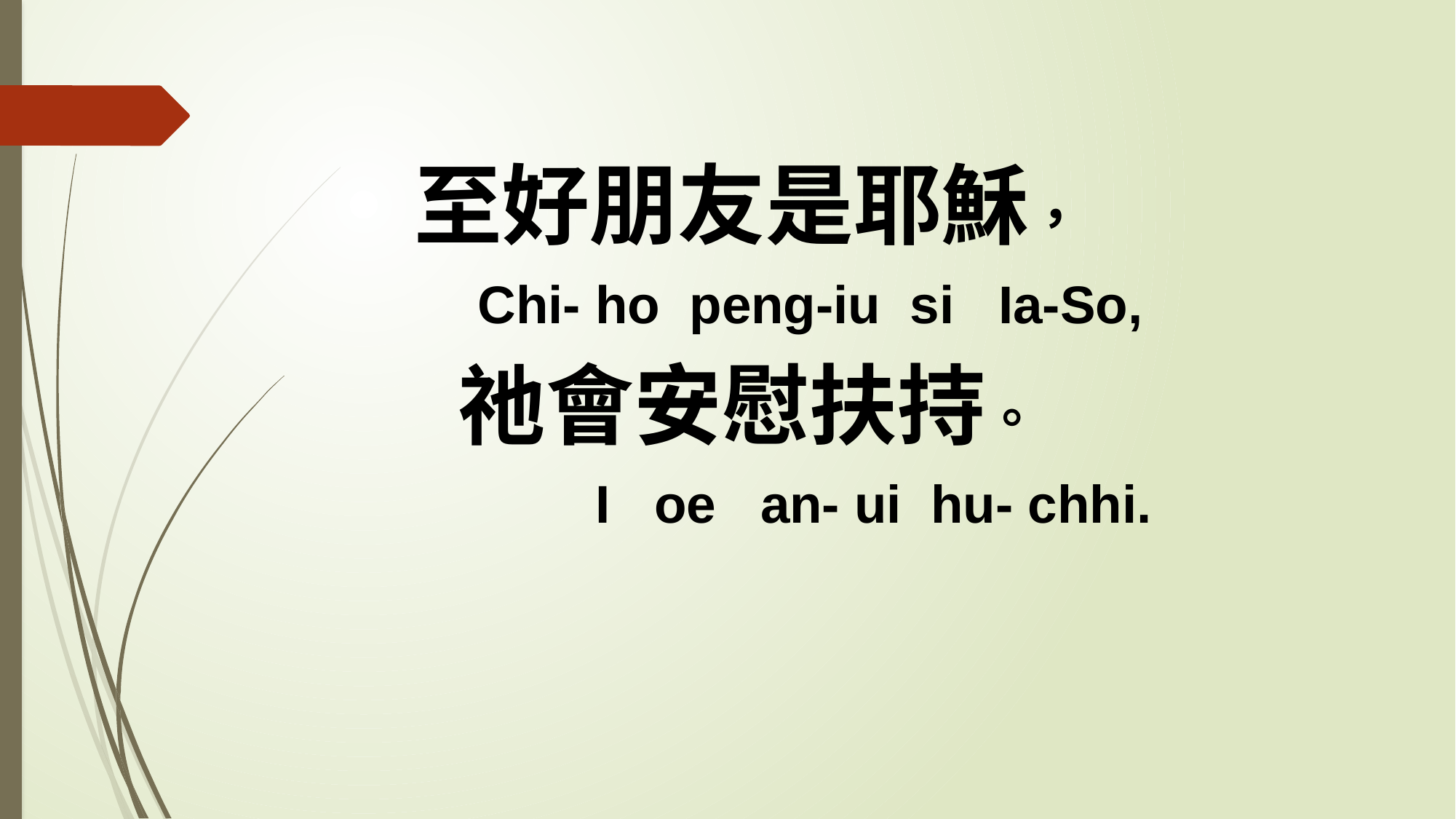

至好朋友是耶穌，
                 Chi- ho  peng-iu  si   Ia-So,
祂會安慰扶持。
                         I   oe   an- ui  hu- chhi.